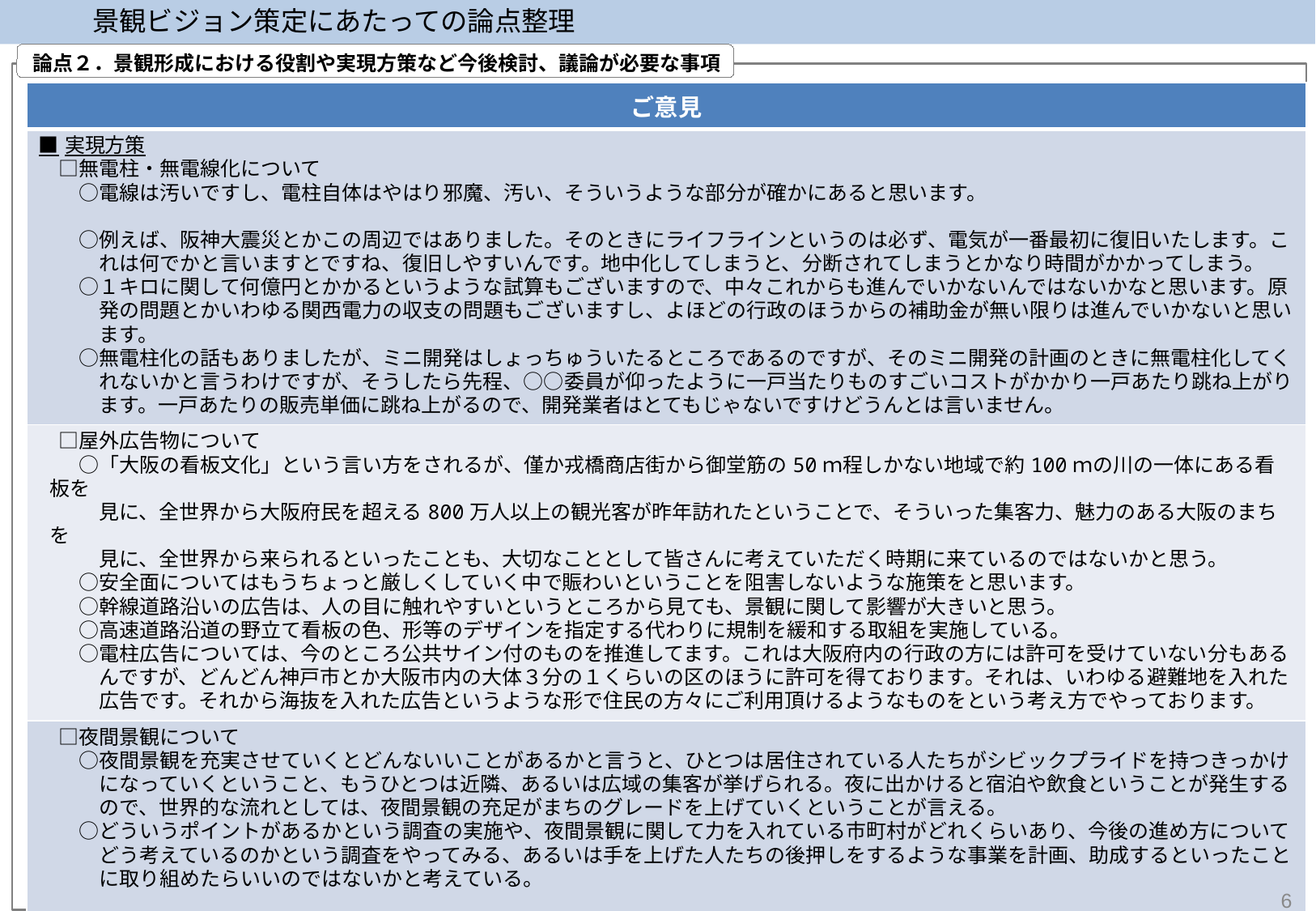

景観ビジョン策定にあたっての論点整理
 論点２．景観形成における役割や実現方策など今後検討、議論が必要な事項

| ご意見 |
| --- |
| ■実現方策 　□無電柱・無電線化について 　　○電線は汚いですし、電柱自体はやはり邪魔、汚い、そういうような部分が確かにあると思います。　　　　　　　　　　　　　　　　　　 　　○例えば、阪神大震災とかこの周辺ではありました。そのときにライフラインというのは必ず、電気が一番最初に復旧いたします。こ 　　　れは何でかと言いますとですね、復旧しやすいんです。地中化してしまうと、分断されてしまうとかなり時間がかかってしまう。 　　○１キロに関して何億円とかかるというような試算もございますので、中々これからも進んでいかないんではないかなと思います。原 　　　発の問題とかいわゆる関西電力の収支の問題もございますし、よほどの行政のほうからの補助金が無い限りは進んでいかないと思い 　　　ます。 　　○無電柱化の話もありましたが、ミニ開発はしょっちゅういたるところであるのですが、そのミニ開発の計画のときに無電柱化してく 　　　れないかと言うわけですが、そうしたら先程、○○委員が仰ったように一戸当たりものすごいコストがかかり一戸あたり跳ね上がり 　　　ます。一戸あたりの販売単価に跳ね上がるので、開発業者はとてもじゃないですけどうんとは言いません。 |
| □屋外広告物について 　　○「大阪の看板文化」という言い方をされるが、僅か戎橋商店街から御堂筋の50ｍ程しかない地域で約100ｍの川の一体にある看板を 　　　見に、全世界から大阪府民を超える800万人以上の観光客が昨年訪れたということで、そういった集客力、魅力のある大阪のまちを 　　　見に、全世界から来られるといったことも、大切なこととして皆さんに考えていただく時期に来ているのではないかと思う。 　　○安全面についてはもうちょっと厳しくしていく中で賑わいということを阻害しないような施策をと思います。 　　○幹線道路沿いの広告は、人の目に触れやすいというところから見ても、景観に関して影響が大きいと思う。 　　○高速道路沿道の野立て看板の色、形等のデザインを指定する代わりに規制を緩和する取組を実施している。 　　○電柱広告については、今のところ公共サイン付のものを推進してます。これは大阪府内の行政の方には許可を受けていない分もある 　　　んですが、どんどん神戸市とか大阪市内の大体３分の１くらいの区のほうに許可を得ております。それは、いわゆる避難地を入れた 　　　広告です。それから海抜を入れた広告というような形で住民の方々にご利用頂けるようなものをという考え方でやっております。 |
| □夜間景観について 　　○夜間景観を充実させていくとどんないいことがあるかと言うと、ひとつは居住されている人たちがシビックプライドを持つきっかけ 　　　になっていくということ、もうひとつは近隣、あるいは広域の集客が挙げられる。夜に出かけると宿泊や飲食ということが発生する 　　　ので、世界的な流れとしては、夜間景観の充足がまちのグレードを上げていくということが言える。 　　○どういうポイントがあるかという調査の実施や、夜間景観に関して力を入れている市町村がどれくらいあり、今後の進め方について 　　　どう考えているのかという調査をやってみる、あるいは手を上げた人たちの後押しをするような事業を計画、助成するといったこと 　　　に取り組めたらいいのではないかと考えている。 |
6